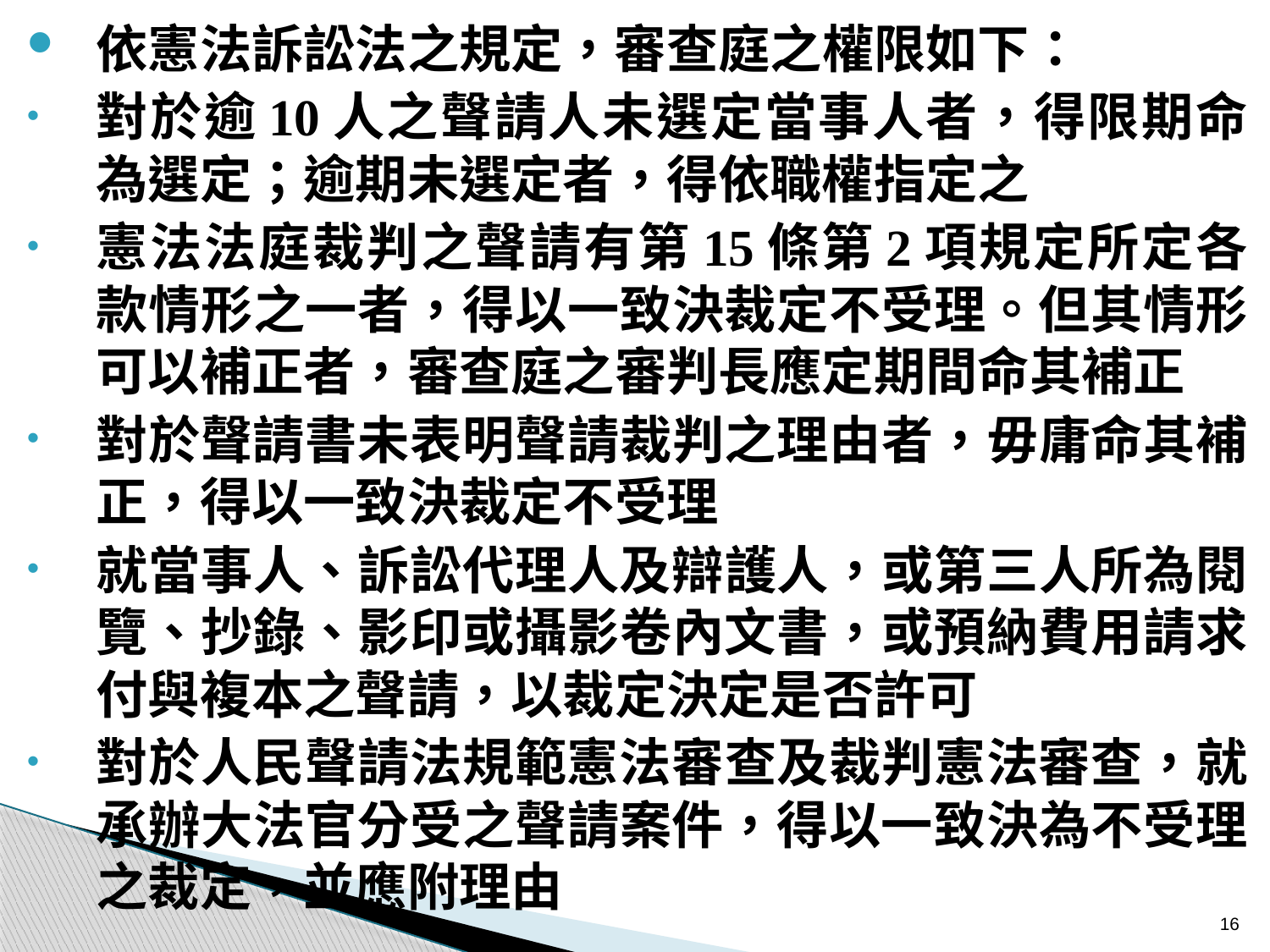

依憲法訴訟法之規定，審查庭之權限如下：
對於逾10人之聲請人未選定當事人者，得限期命為選定；逾期未選定者，得依職權指定之
憲法法庭裁判之聲請有第15條第2項規定所定各款情形之一者，得以一致決裁定不受理。但其情形可以補正者，審查庭之審判長應定期間命其補正
對於聲請書未表明聲請裁判之理由者，毋庸命其補正，得以一致決裁定不受理
就當事人、訴訟代理人及辯護人，或第三人所為閱覽、抄錄、影印或攝影卷內文書，或預納費用請求付與複本之聲請，以裁定決定是否許可
對於人民聲請法規範憲法審查及裁判憲法審查，就承辦大法官分受之聲請案件，得以一致決為不受理之裁定，並應附理由

16